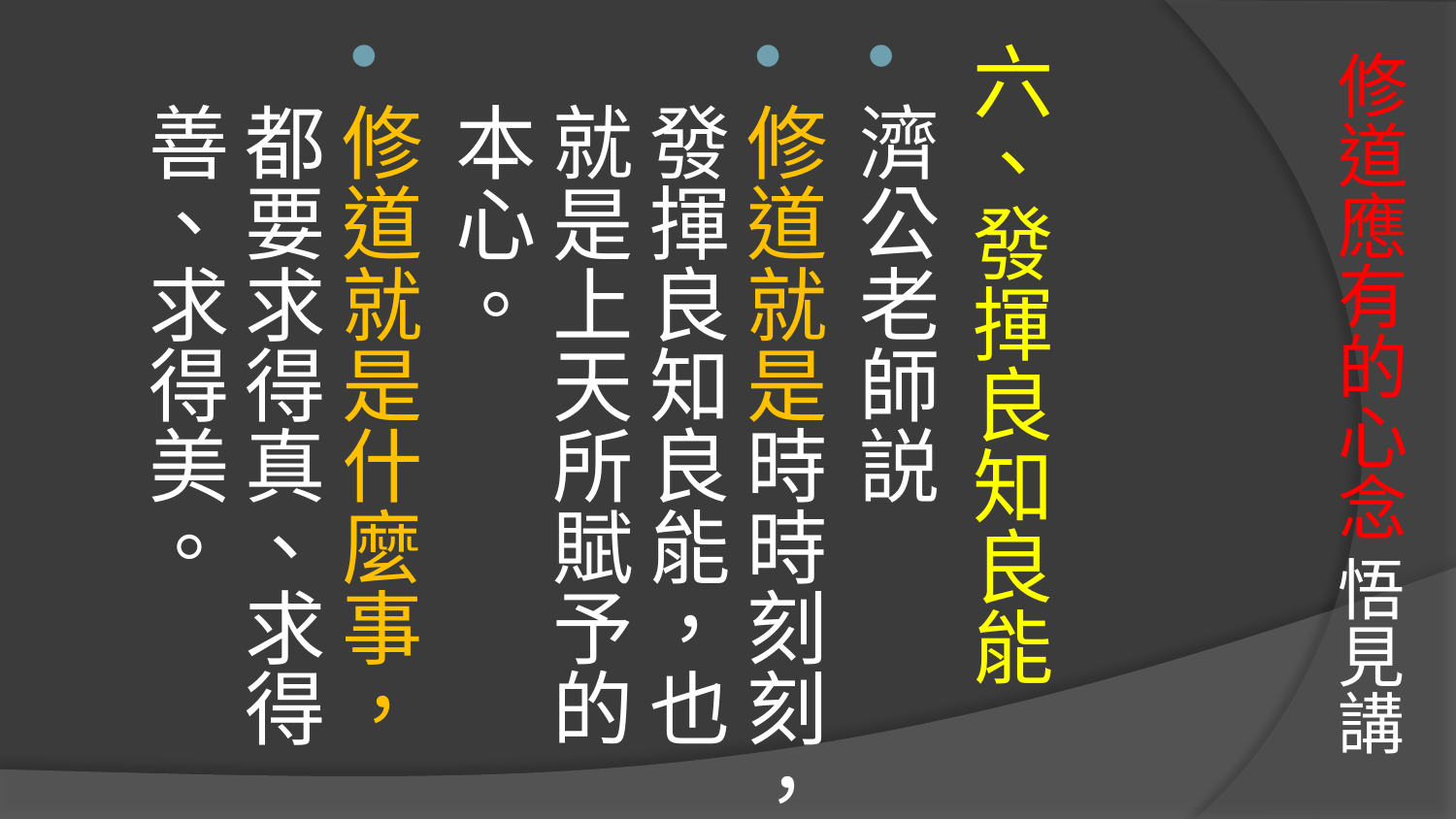

# 修道應有的心念 悟見講
六、發揮良知良能
濟公老師説
修道就是時時刻刻，發揮良知良能，也就是上天所賦予的本心。
修道就是什麼事，都要求得真、求得善、求得美。